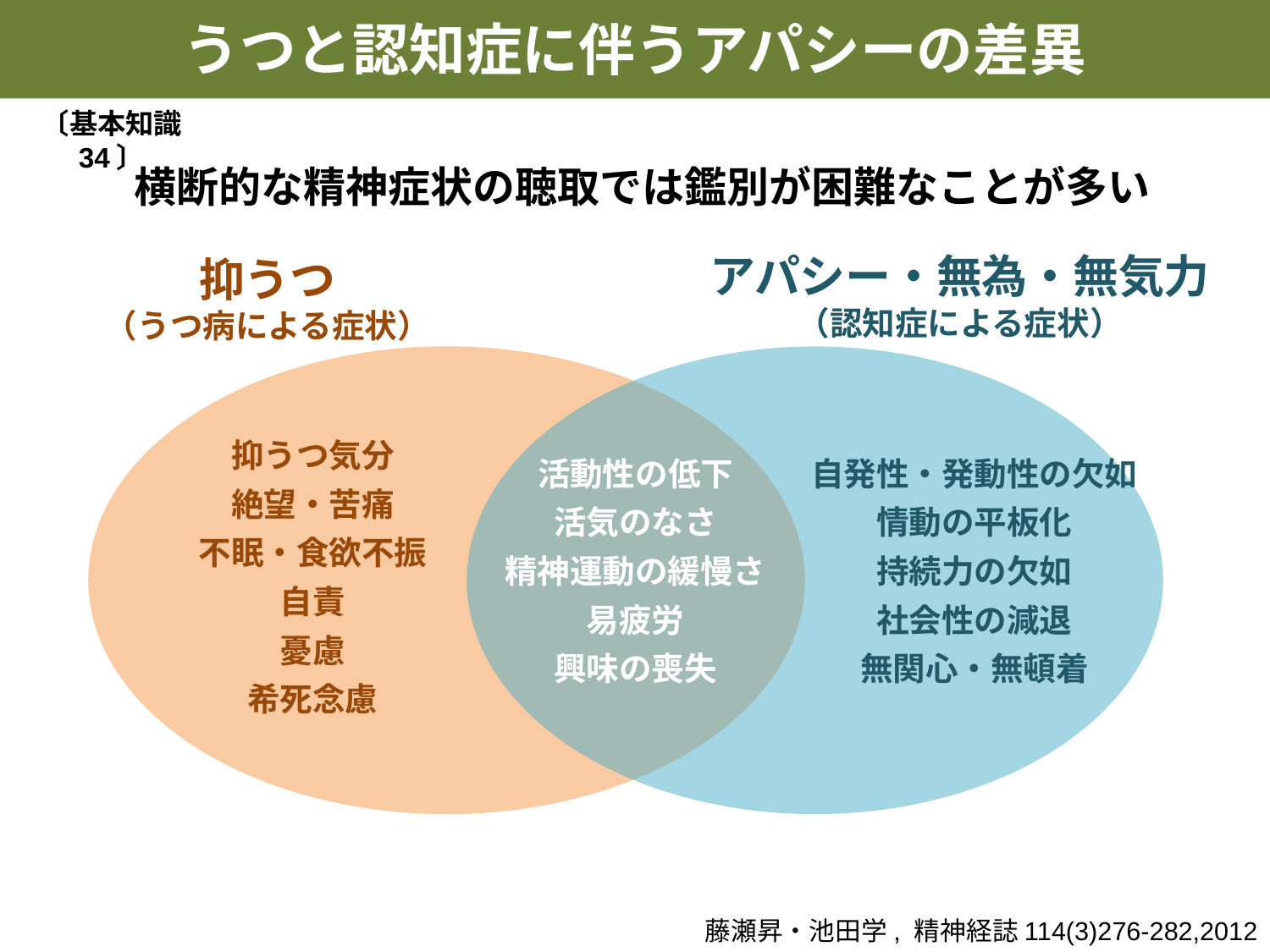

うつと認知症に伴うアパシーの差異
〔基本知識 34〕
  横断的な精神症状の聴取では鑑別が困難なことが多い
アパシー・無為・無気力
（認知症による症状）
抑うつ
（うつ病による症状）

抑うつ気分
絶望・苦痛
不眠・食欲不振
自責
憂慮
希死念慮
活動性の低下
活気のなさ
精神運動の緩慢さ
易疲労
興味の喪失
自発性・発動性の欠如
情動の平板化
持続力の欠如
社会性の減退
無関心・無頓着
藤瀬昇・池田学, 精神経誌114(3)276-282,2012